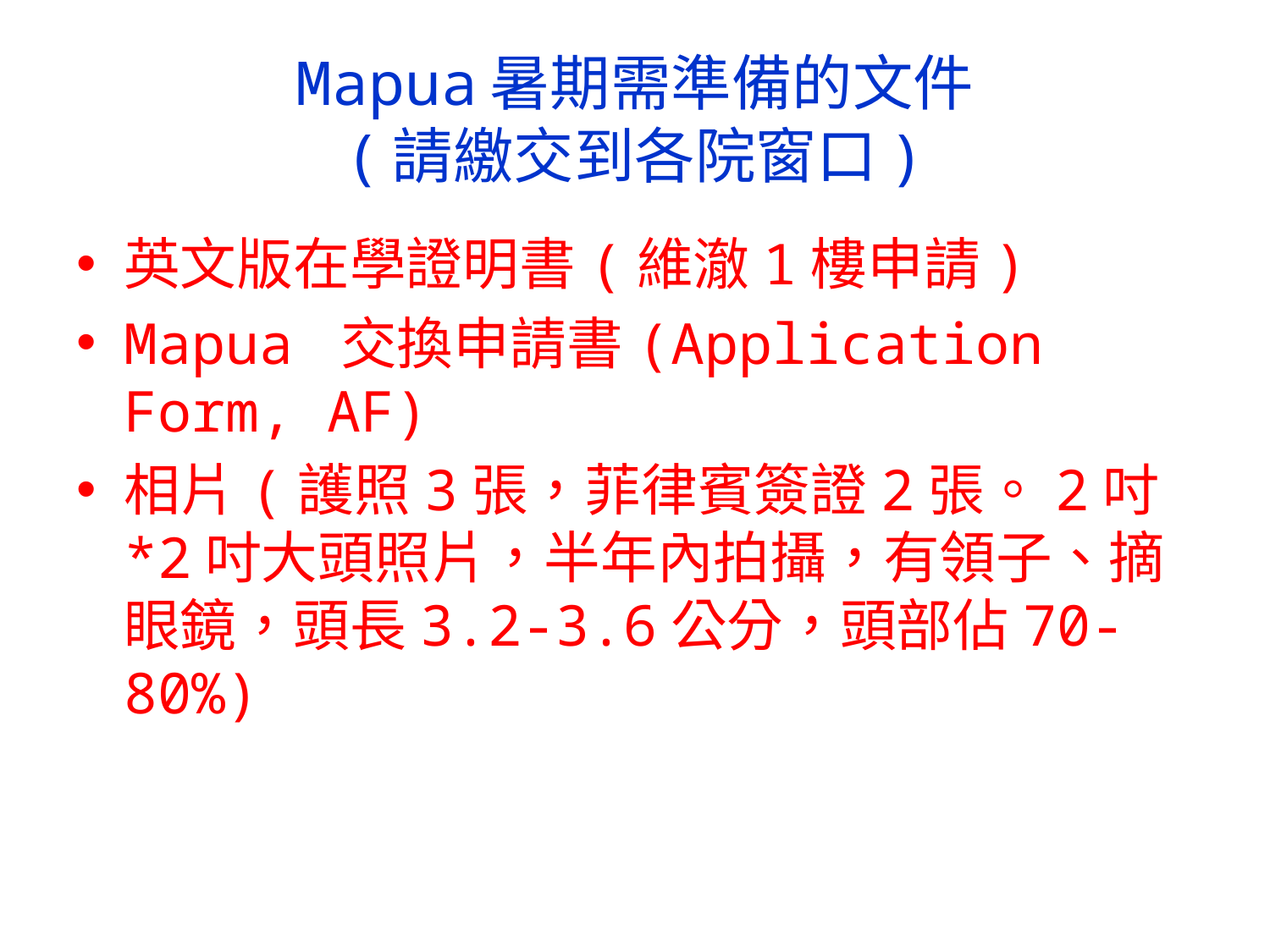

# Mapua暑期需準備的文件 (請繳交到各院窗口)
英文版在學證明書(維澈1樓申請)
Mapua 交換申請書(Application Form, AF)
相片(護照3張，菲律賓簽證2張。2吋*2吋大頭照片，半年內拍攝，有領子、摘眼鏡，頭長3.2-3.6公分，頭部佔70-80%)